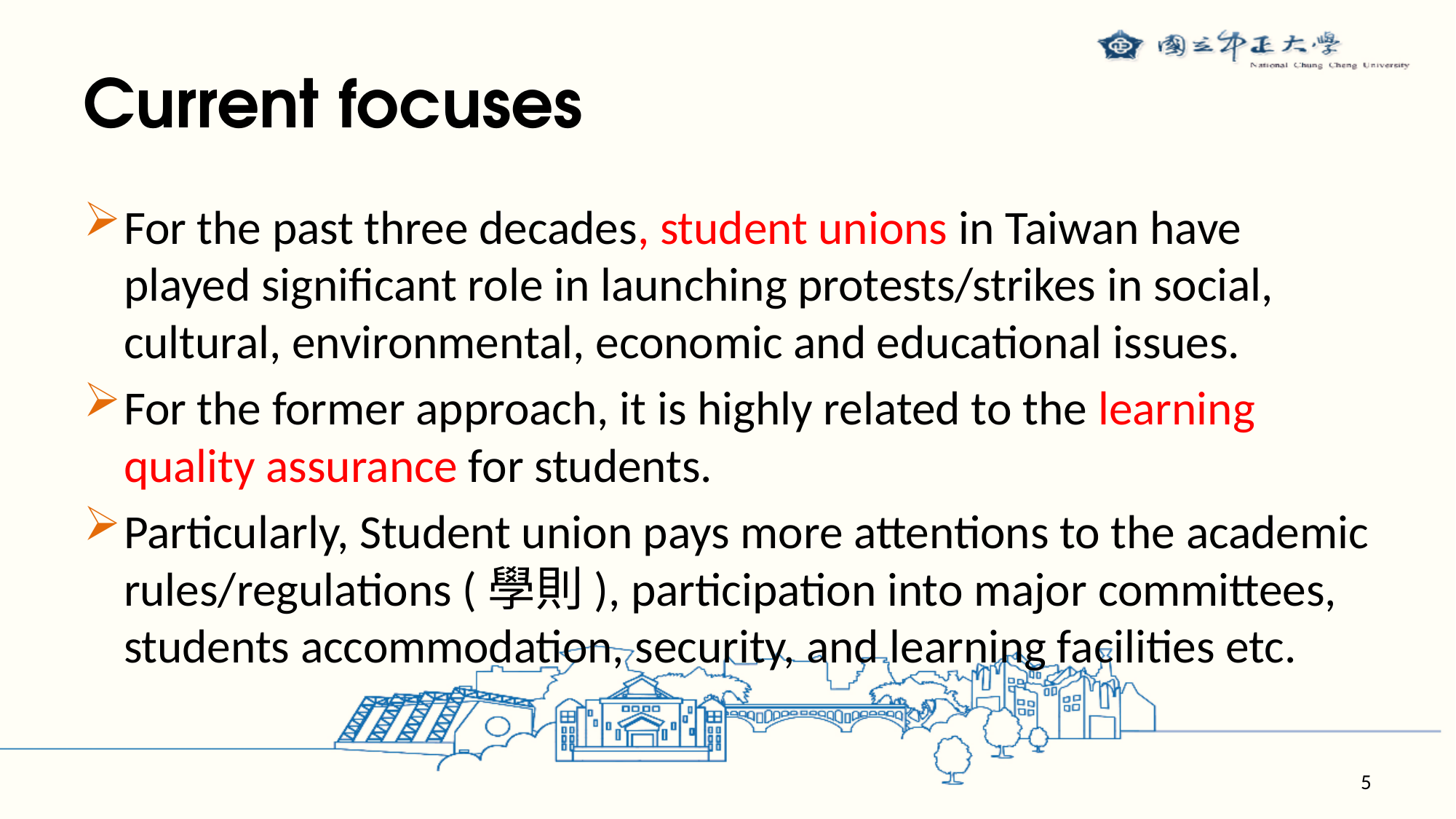

# Current focuses
For the past three decades, student unions in Taiwan have played significant role in launching protests/strikes in social, cultural, environmental, economic and educational issues.
For the former approach, it is highly related to the learning quality assurance for students.
Particularly, Student union pays more attentions to the academic rules/regulations (學則), participation into major committees, students accommodation, security, and learning facilities etc.
5